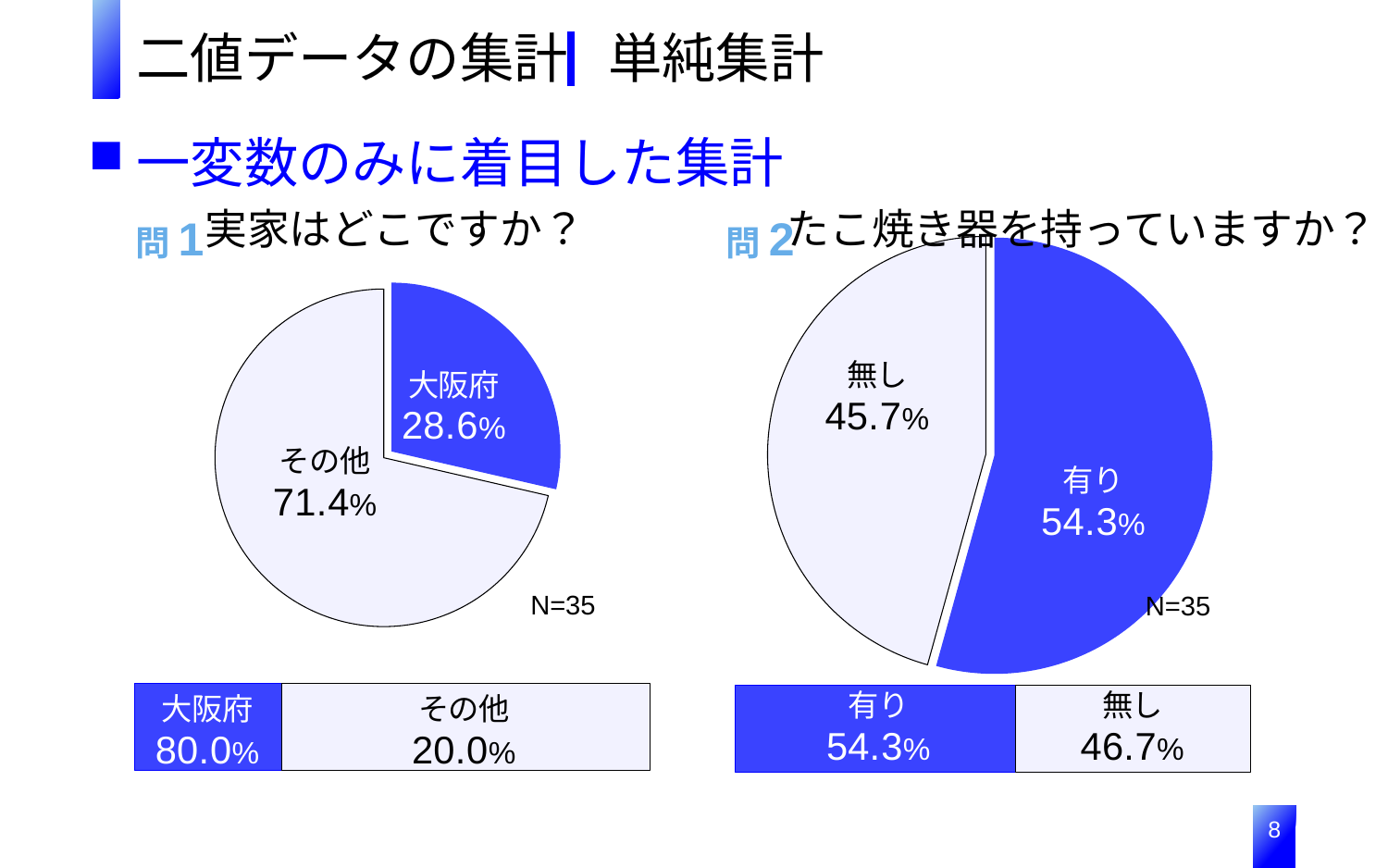

二値データの集計
単純集計
一変数のみに着目した集計

実家はどこですか？
たこ焼き器を持っていますか？
問1
問2

### Chart

| Category | 売上高 |
|---|---|
| 大阪府 | 28.6 |
| その他 | 71.4 |

### Chart

| Category | 売上高 |
|---|---|
| 有り | 54.3 |
| 無し | 45.7 |

### Chart

| Category | 有り | 無し |
|---|---|---|
| 大阪府 | 10.0 | 25.0 |
| タコ焼き | 19.0 | 16.0 |
N=35
N=35

### Chart

| Category | 有り | 無し |
|---|---|---|
| 大阪府 | 10.0 | 25.0 |
| タコ焼き | 19.0 | 16.0 |